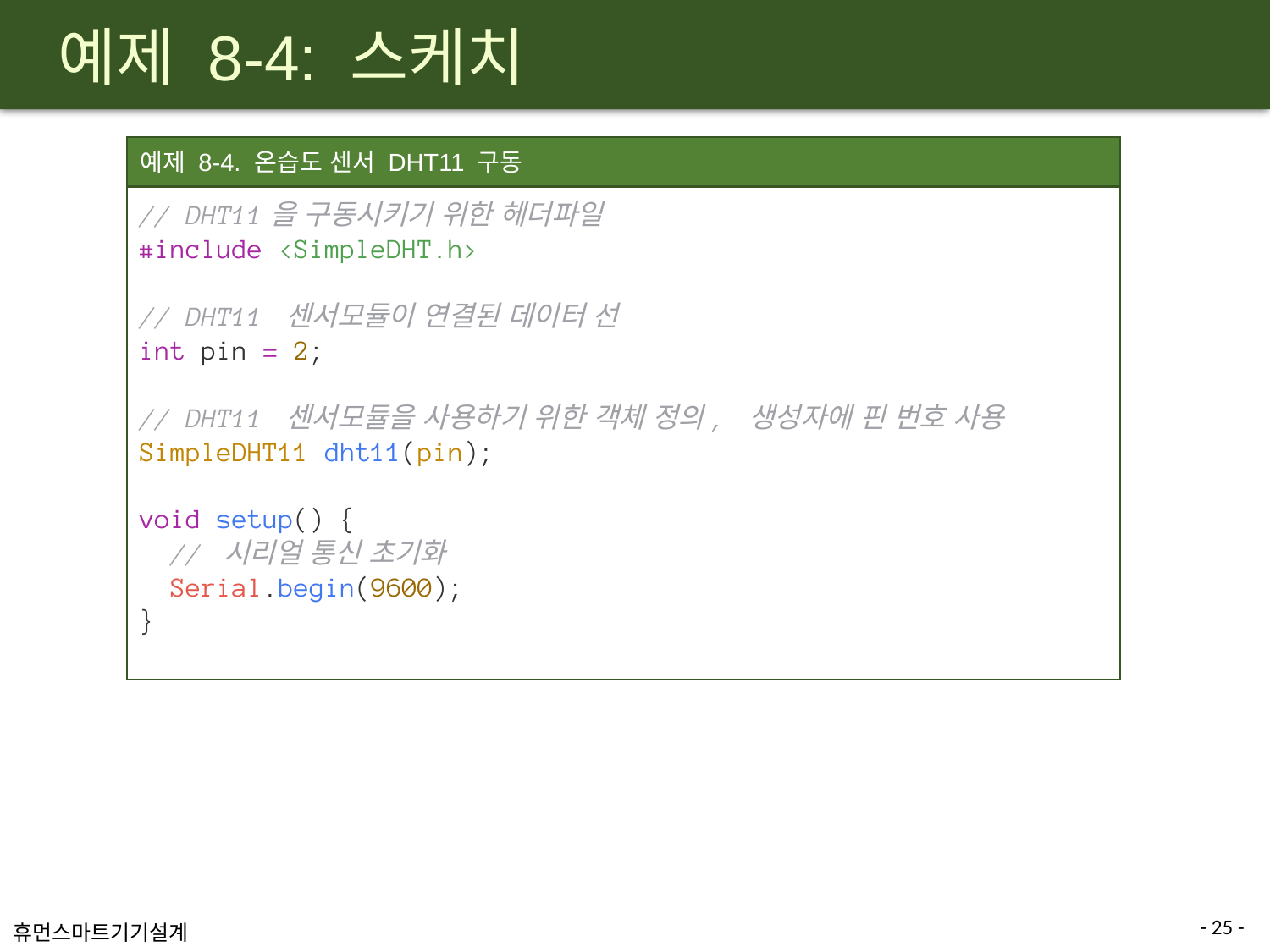

# 예제 8-4: 스케치
예제 8-4. 온습도 센서 DHT11 구동
// DHT11을 구동시키기 위한 헤더파일
#include <SimpleDHT.h>
// DHT11 센서모듈이 연결된 데이터 선
int pin = 2;
// DHT11 센서모듈을 사용하기 위한 객체 정의, 생성자에 핀 번호 사용
SimpleDHT11 dht11(pin);
void setup() {
  // 시리얼 통신 초기화
  Serial.begin(9600);
}

- 25 -